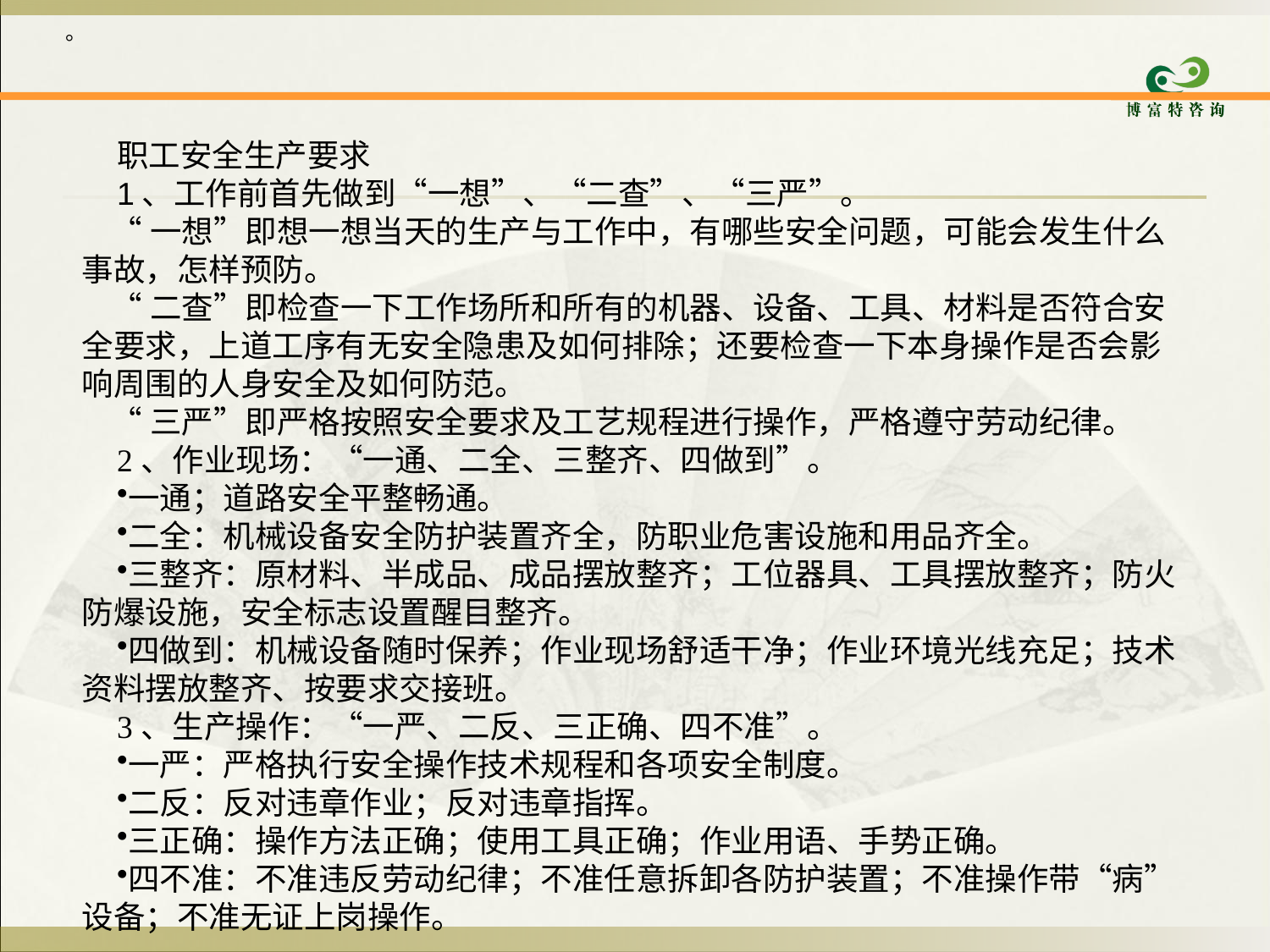

。
职工安全生产要求
1、工作前首先做到“一想”、“二查”、“三严”。
    “一想”即想一想当天的生产与工作中，有哪些安全问题，可能会发生什么事故，怎样预防。
    “二查”即检查一下工作场所和所有的机器、设备、工具、材料是否符合安全要求，上道工序有无安全隐患及如何排除；还要检查一下本身操作是否会影响周围的人身安全及如何防范。
    “三严”即严格按照安全要求及工艺规程进行操作，严格遵守劳动纪律。
2、作业现场：“一通、二全、三整齐、四做到”。
一通；道路安全平整畅通。
二全：机械设备安全防护装置齐全，防职业危害设施和用品齐全。
三整齐：原材料、半成品、成品摆放整齐；工位器具、工具摆放整齐；防火防爆设施，安全标志设置醒目整齐。
四做到：机械设备随时保养；作业现场舒适干净；作业环境光线充足；技术资料摆放整齐、按要求交接班。
3、生产操作：“一严、二反、三正确、四不准”。
一严：严格执行安全操作技术规程和各项安全制度。
二反：反对违章作业；反对违章指挥。
三正确：操作方法正确；使用工具正确；作业用语、手势正确。
四不准：不准违反劳动纪律；不准任意拆卸各防护装置；不准操作带“病”设备；不准无证上岗操作。
95